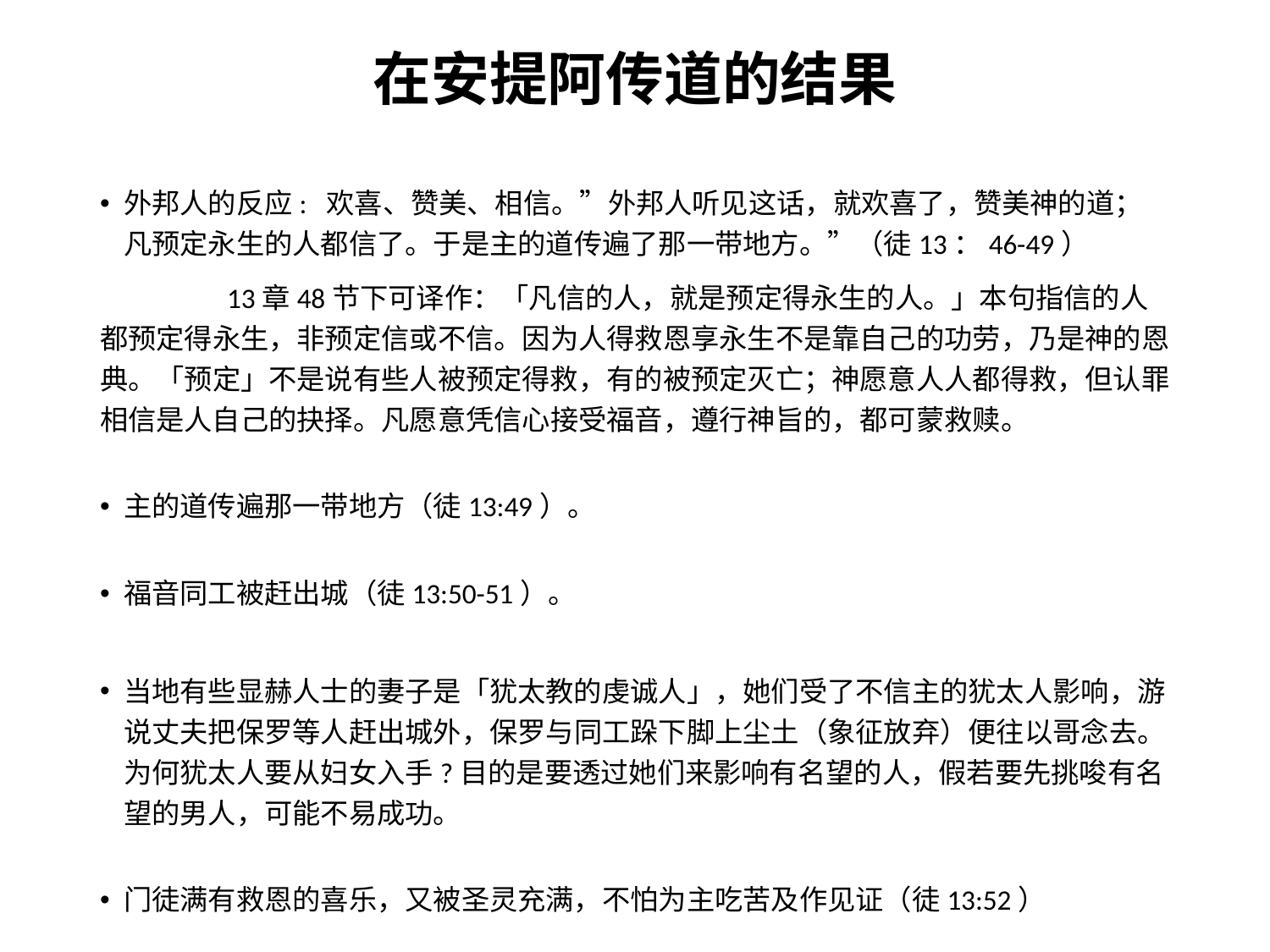

# 在安提阿传道的结果
外邦人的反应:  欢喜、赞美、相信。”外邦人听见这话，就欢喜了，赞美神的道；凡预定永生的人都信了。于是主的道传遍了那一带地方。”（徒13：46-49）
	13章48节下可译作：「凡信的人，就是预定得永生的人。」本句指信的人都预定得永生，非预定信或不信。因为人得救恩享永生不是靠自己的功劳，乃是神的恩典。「预定」不是说有些人被预定得救，有的被预定灭亡；神愿意人人都得救，但认罪相信是人自己的抉择。凡愿意凭信心接受福音，遵行神旨的，都可蒙救赎。

主的道传遍那一带地方（徒13:49）。

福音同工被赶出城（徒13:50-51）。

当地有些显赫人士的妻子是「犹太教的虔诚人」，她们受了不信主的犹太人影响，游说丈夫把保罗等人赶出城外，保罗与同工跺下脚上尘土（象征放弃）便往以哥念去。为何犹太人要从妇女入手?目的是要透过她们来影响有名望的人，假若要先挑唆有名望的男人，可能不易成功。

门徒满有救恩的喜乐，又被圣灵充满，不怕为主吃苦及作见证（徒13:52）